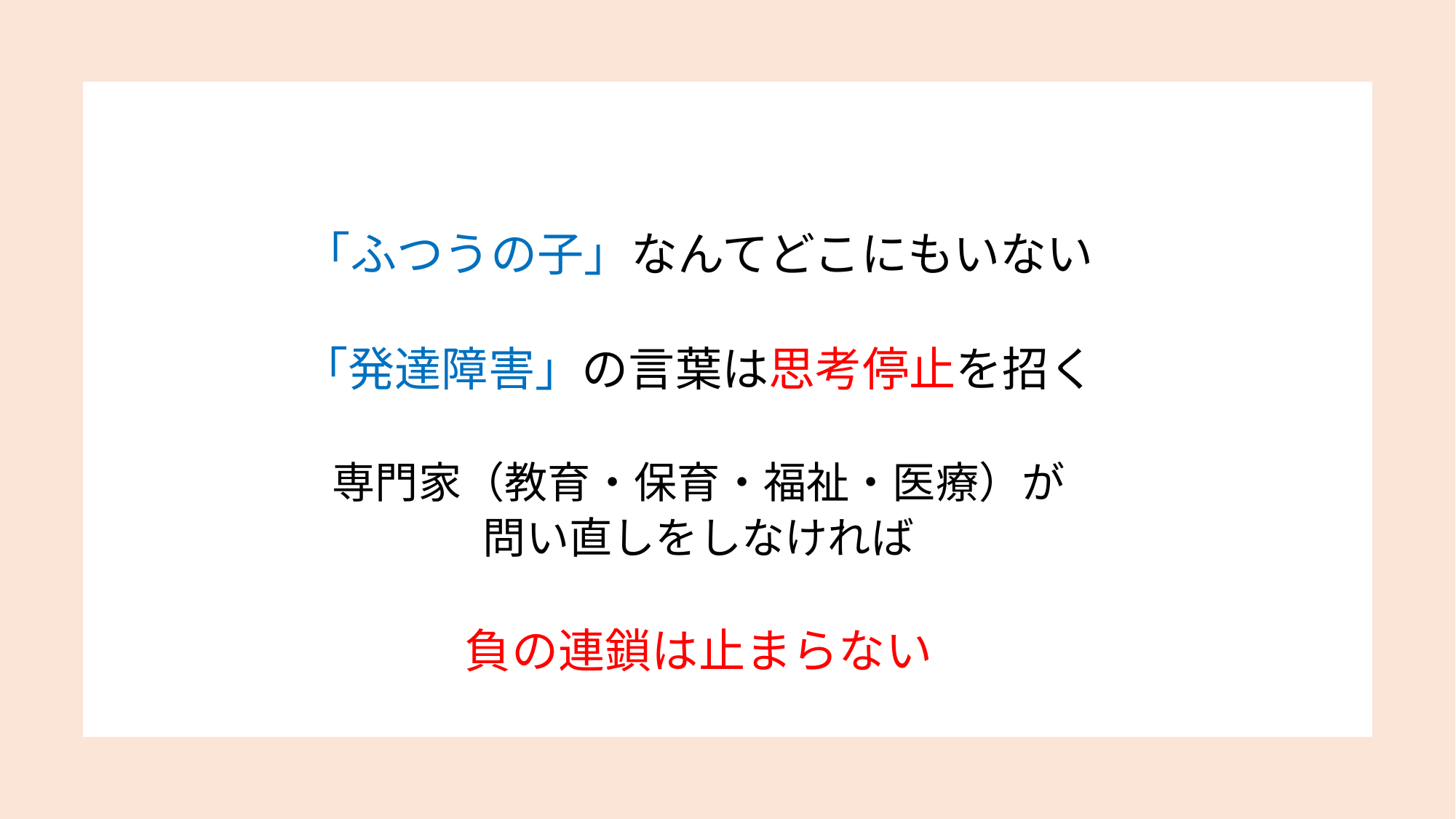

「ふつうの子」なんてどこにもいない

「発達障害」の言葉は思考停止を招く

専門家（教育・保育・福祉・医療）が
問い直しをしなければ

負の連鎖は止まらない